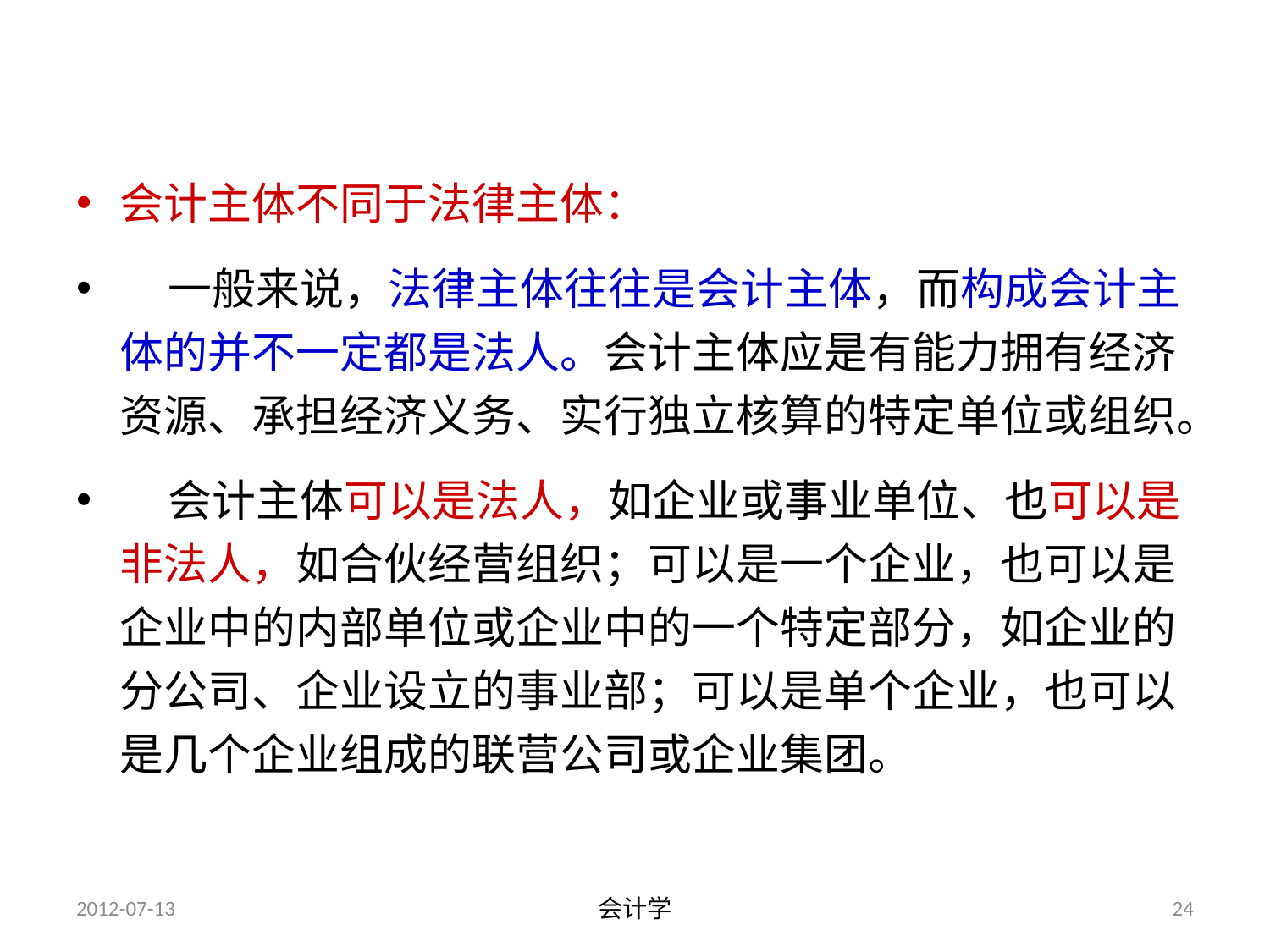

会计主体不同于法律主体：
    一般来说，法律主体往往是会计主体，而构成会计主体的并不一定都是法人。会计主体应是有能力拥有经济资源、承担经济义务、实行独立核算的特定单位或组织。
    会计主体可以是法人，如企业或事业单位、也可以是非法人，如合伙经营组织；可以是一个企业，也可以是企业中的内部单位或企业中的一个特定部分，如企业的分公司、企业设立的事业部；可以是单个企业，也可以是几个企业组成的联营公司或企业集团。
2012-07-13
会计学
24